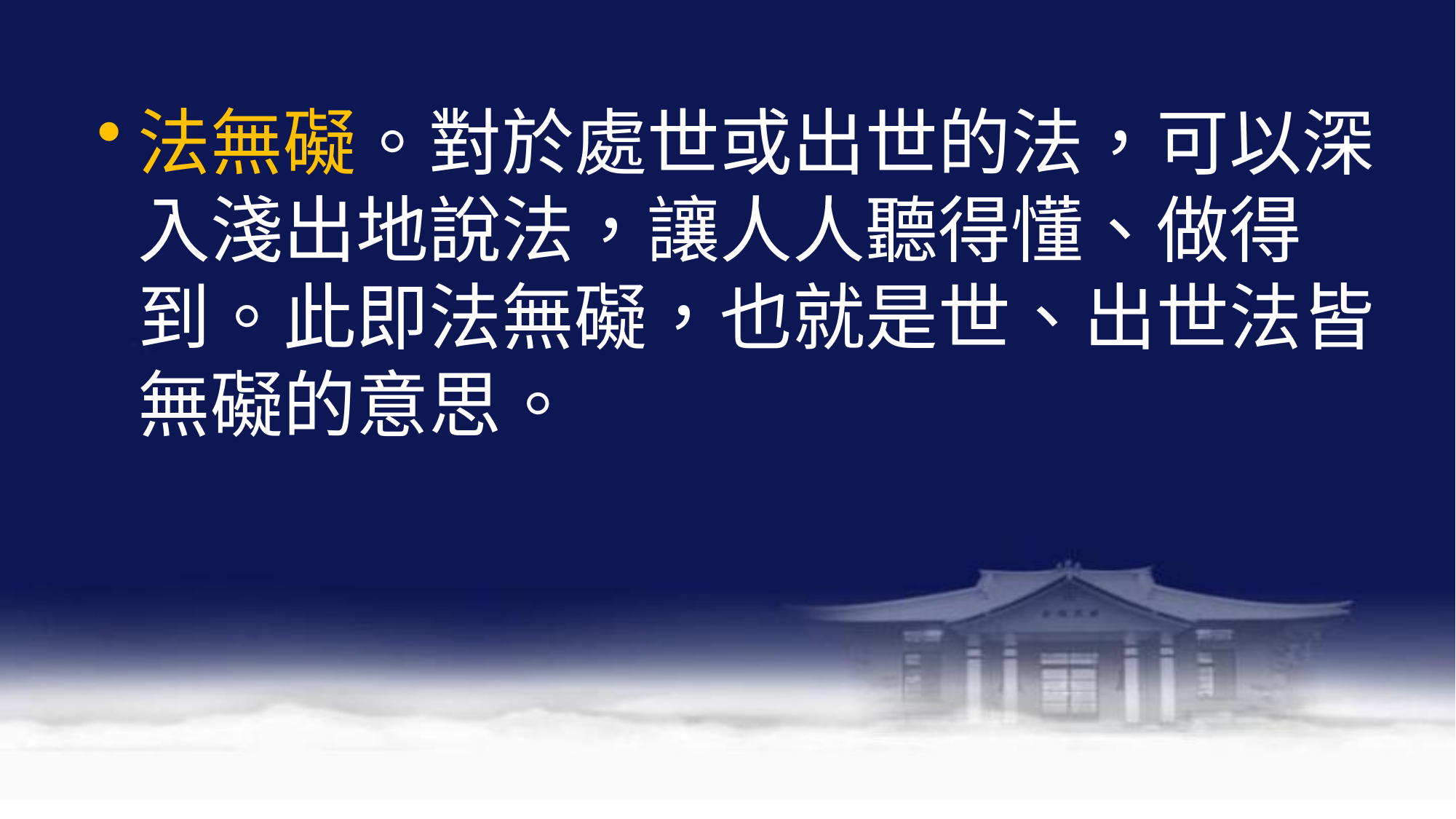

法無礙。對於處世或出世的法，可以深入淺出地說法，讓人人聽得懂、做得到。此即法無礙，也就是世、出世法皆無礙的意思。